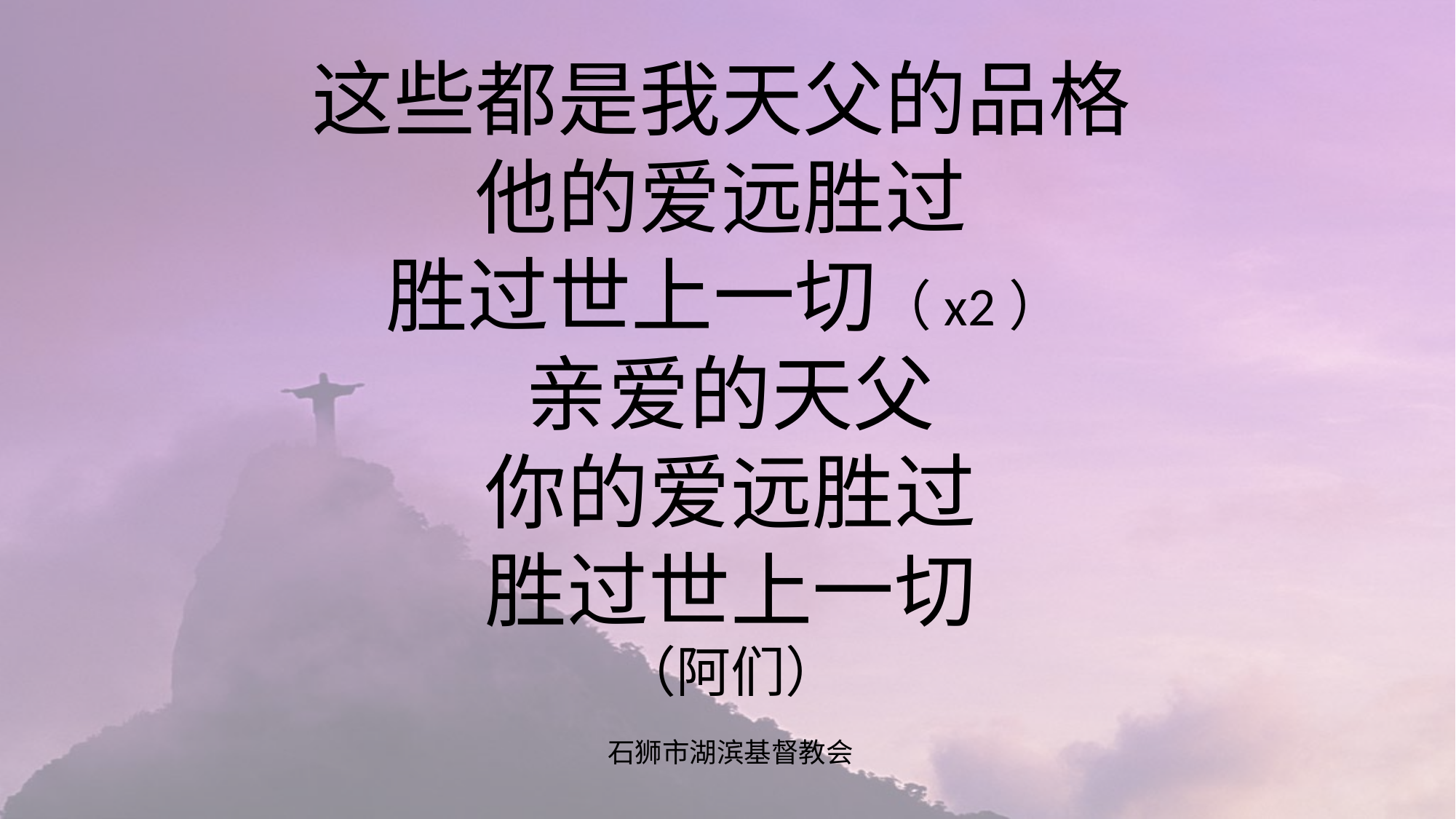

这些都是我天父的品格
他的爱远胜过
胜过世上一切（x2）
亲爱的天父
你的爱远胜过
胜过世上一切
（阿们）

石狮市湖滨基督教会